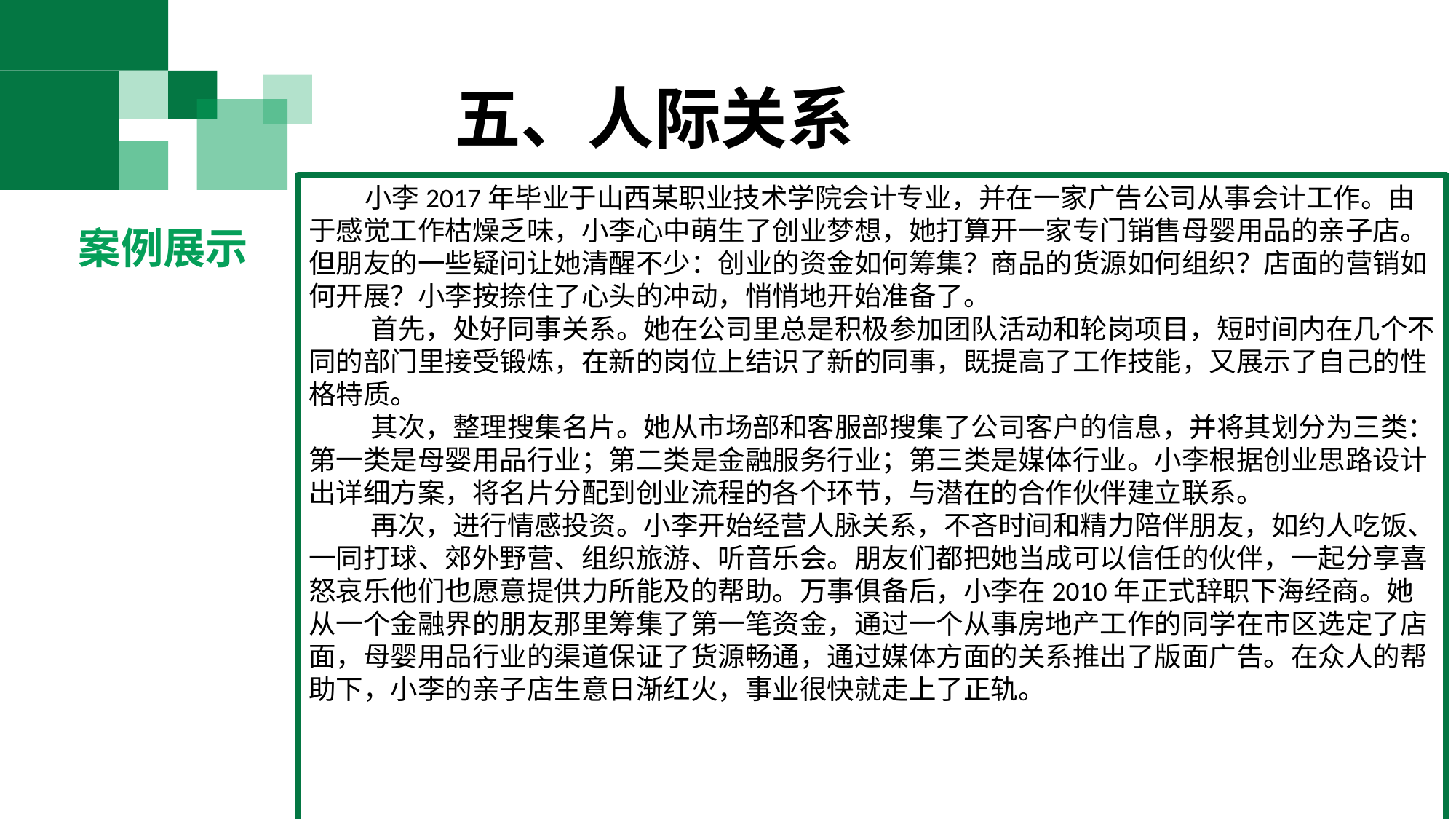

五、人际关系
        小李2017年毕业于山西某职业技术学院会计专业，并在一家广告公司从事会计工作。由于感觉工作枯燥乏味，小李心中萌生了创业梦想，她打算开一家专门销售母婴用品的亲子店。但朋友的一些疑问让她清醒不少：创业的资金如何筹集？商品的货源如何组织？店面的营销如何开展？小李按捺住了心头的冲动，悄悄地开始准备了。
         首先，处好同事关系。她在公司里总是积极参加团队活动和轮岗项目，短时间内在几个不同的部门里接受锻炼，在新的岗位上结识了新的同事，既提高了工作技能，又展示了自己的性格特质。
         其次，整理搜集名片。她从市场部和客服部搜集了公司客户的信息，并将其划分为三类：第一类是母婴用品行业；第二类是金融服务行业；第三类是媒体行业。小李根据创业思路设计出详细方案，将名片分配到创业流程的各个环节，与潜在的合作伙伴建立联系。
         再次，进行情感投资。小李开始经营人脉关系，不吝时间和精力陪伴朋友，如约人吃饭、一同打球、郊外野营、组织旅游、听音乐会。朋友们都把她当成可以信任的伙伴，一起分享喜怒哀乐他们也愿意提供力所能及的帮助。万事俱备后，小李在2010年正式辞职下海经商。她从一个金融界的朋友那里筹集了第一笔资金，通过一个从事房地产工作的同学在市区选定了店面，母婴用品行业的渠道保证了货源畅通，通过媒体方面的关系推出了版面广告。在众人的帮助下，小李的亲子店生意日渐红火，事业很快就走上了正轨。

案例展示